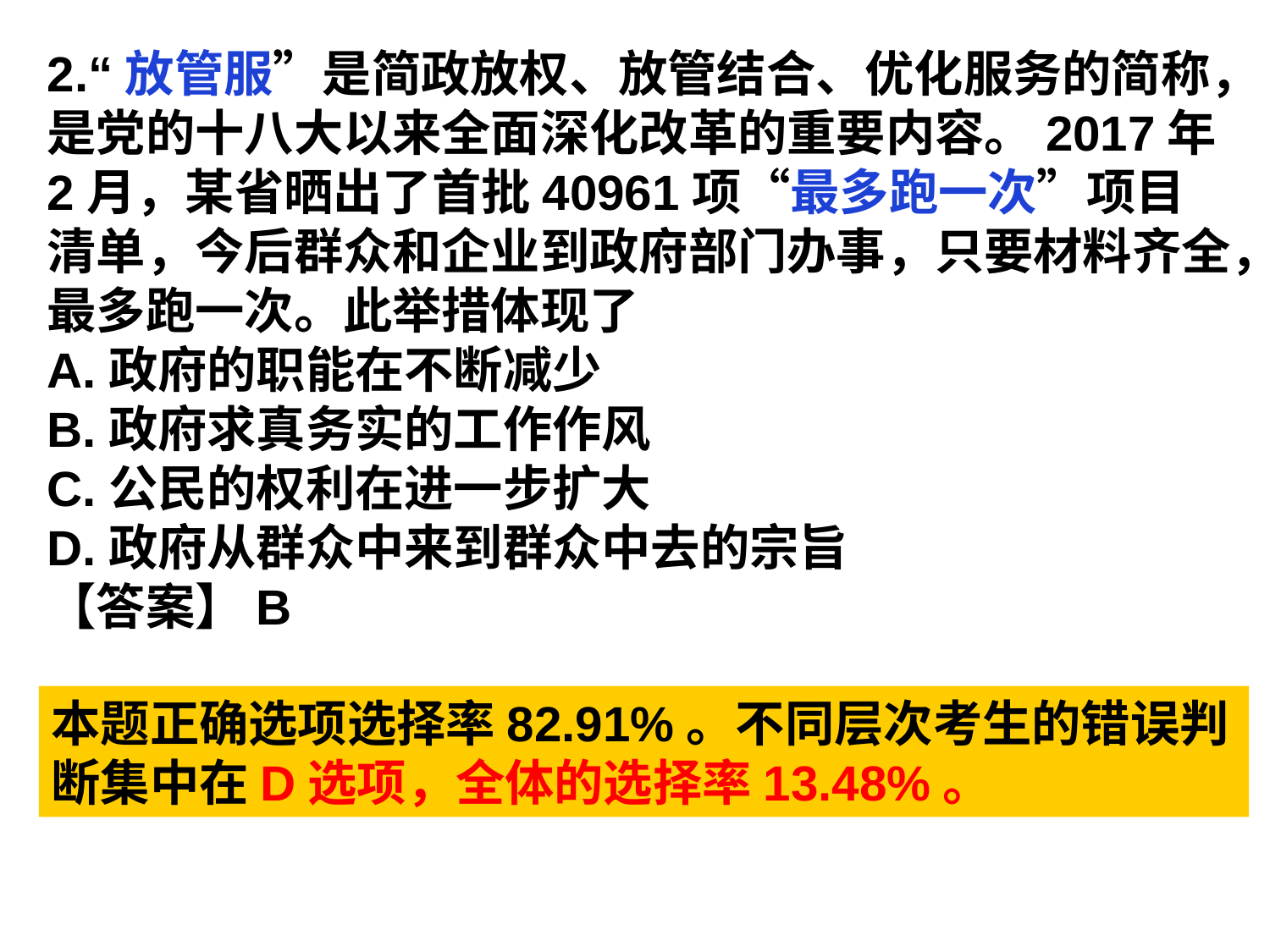

2.“放管服”是简政放权、放管结合、优化服务的简称，是党的十八大以来全面深化改革的重要内容。2017年2月，某省晒出了首批40961项“最多跑一次”项目清单，今后群众和企业到政府部门办事，只要材料齐全，最多跑一次。此举措体现了
A.政府的职能在不断减少
B.政府求真务实的工作作风
C.公民的权利在进一步扩大
D.政府从群众中来到群众中去的宗旨
【答案】B
本题正确选项选择率82.91%。不同层次考生的错误判断集中在D选项，全体的选择率13.48%。